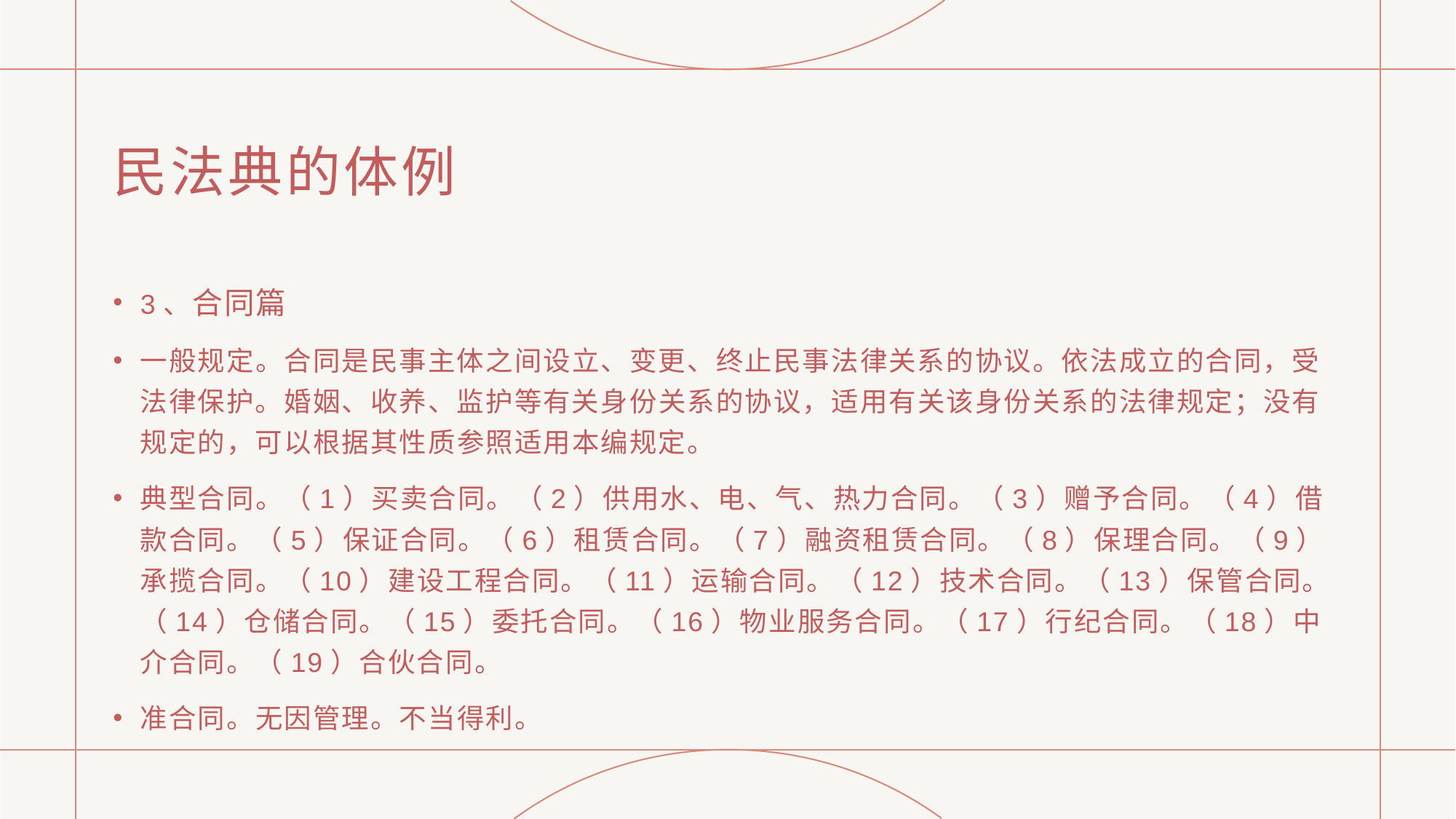

# 民法典的体例
3、合同篇
一般规定。合同是民事主体之间设立、变更、终止民事法律关系的协议。依法成立的合同，受法律保护。婚姻、收养、监护等有关身份关系的协议，适用有关该身份关系的法律规定；没有规定的，可以根据其性质参照适用本编规定。
典型合同。（1）买卖合同。（2）供用水、电、气、热力合同。（3）赠予合同。（4）借款合同。（5）保证合同。（6）租赁合同。（7）融资租赁合同。（8）保理合同。（9）承揽合同。（10）建设工程合同。（11）运输合同。（12）技术合同。（13）保管合同。（14）仓储合同。（15）委托合同。（16）物业服务合同。（17）行纪合同。（18）中介合同。（19）合伙合同。
准合同。无因管理。不当得利。